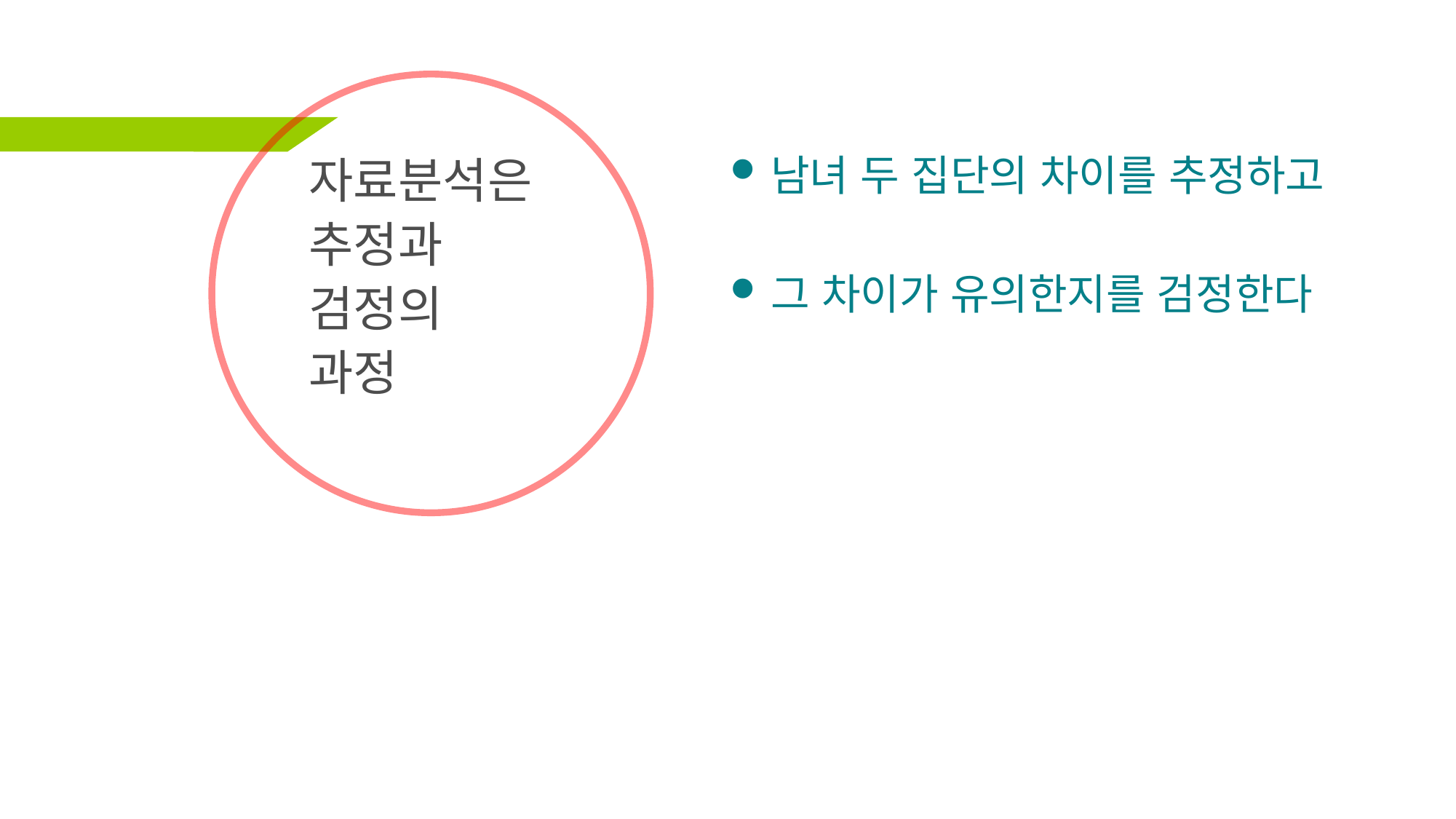

# 자료분석은 추정과 검정의 과정

남녀 두 집단의 차이를 추정하고

그 차이가 유의한지를 검정한다